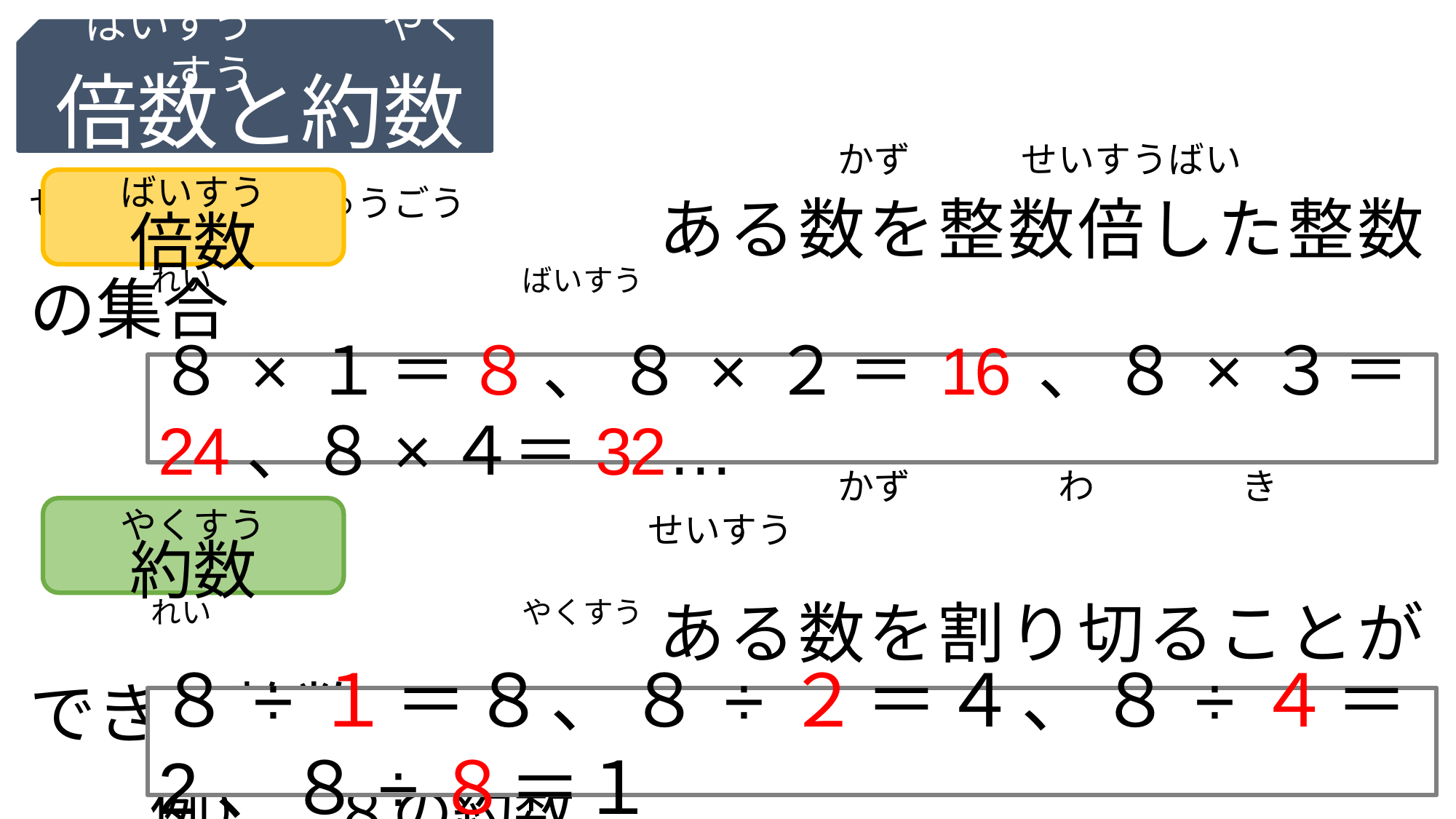

ばいすう　　　やくすう

倍数と約数

　　　　　　　　　ある数を整数倍した整数の集合

　　例）　８の倍数

　　　　　　　　　ある数を割り切ることができる整数

　　例）　８の約数
　　　　　　　　　　　　　　　　　　　　　　かず　　　せいすうばい　　　　　 せいすう　　　しゅうごう

倍数
ばいすう
　　　　れい　　　　　　　　 　　ばいすう
８×１＝８、８×２＝16、８×３＝24、８×４＝32…
　　　　　　　　　　　　　　　　　　　　　　かず　　　　わ　　　　き　　　　　　　　　　　　　　　　　　　　　せいすう
やくすう

約数
　　　　れい　　　　　　　　　　 やくすう
８÷１＝８、８÷２＝４、８÷４＝2、８÷８＝１